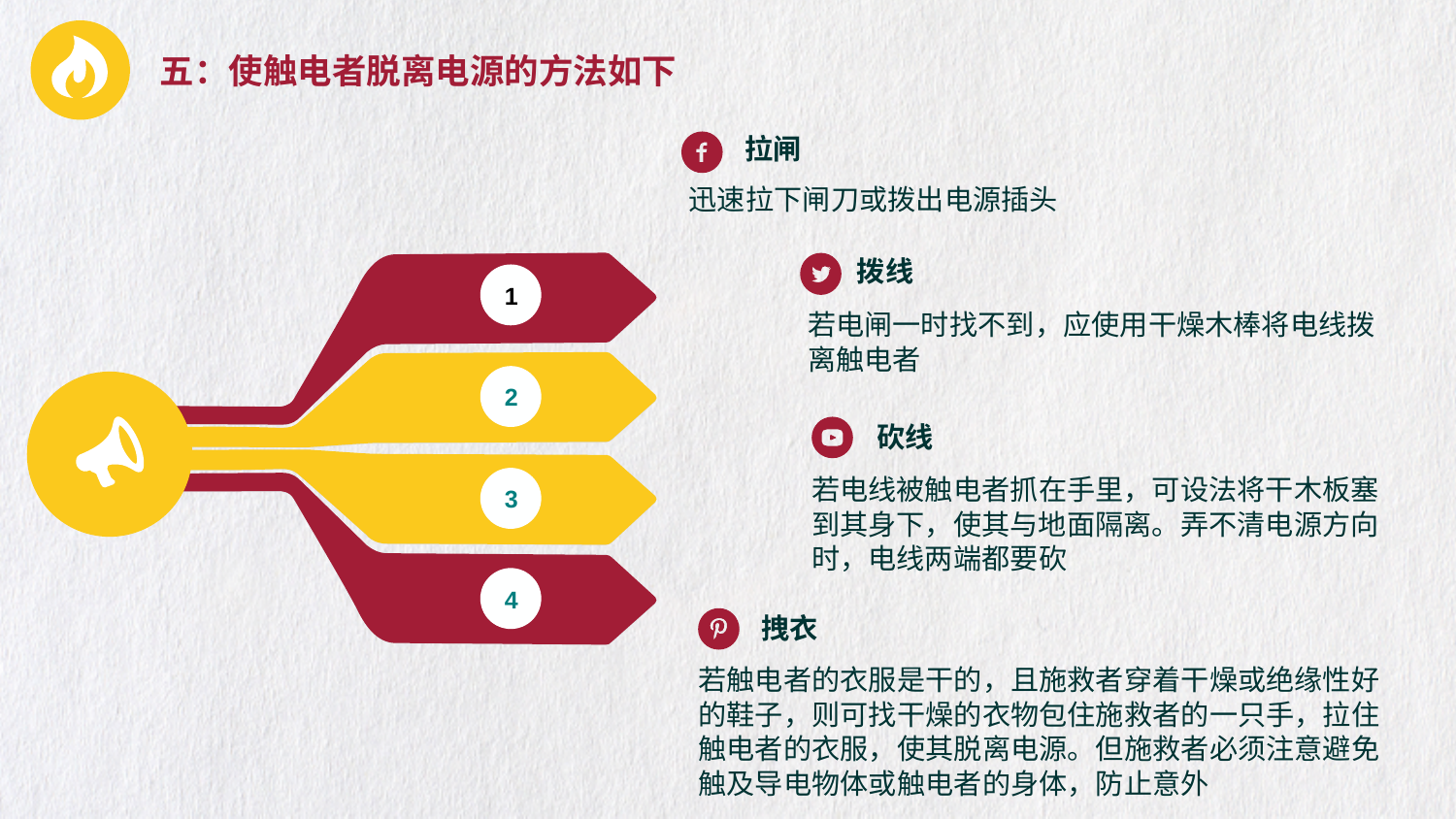

五：使触电者脱离电源的方法如下

拉闸
迅速拉下闸刀或拨出电源插头

拨线

1
若电闸一时找不到，应使用干燥木棒将电线拨离触电者

2

砍线

若电线被触电者抓在手里，可设法将干木板塞到其身下，使其与地面隔离。弄不清电源方向时，电线两端都要砍

3

4

拽衣
若触电者的衣服是干的，且施救者穿着干燥或绝缘性好的鞋子，则可找干燥的衣物包住施救者的一只手，拉住触电者的衣服，使其脱离电源。但施救者必须注意避免触及导电物体或触电者的身体，防止意外